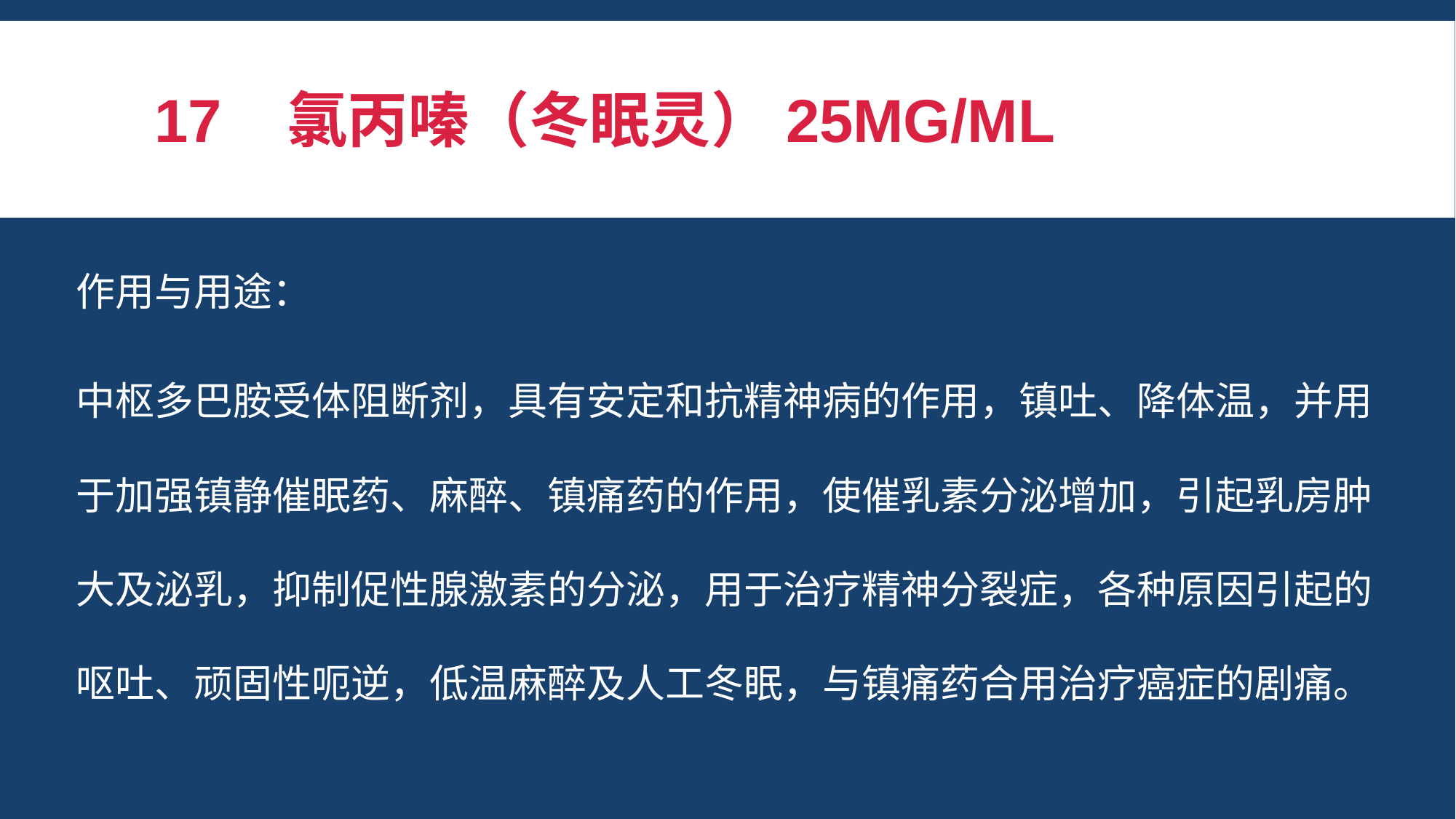

# 17   氯丙嗪（冬眠灵）25mg/ml
作用与用途：
中枢多巴胺受体阻断剂，具有安定和抗精神病的作用，镇吐、降体温，并用于加强镇静催眠药、麻醉、镇痛药的作用，使催乳素分泌增加，引起乳房肿大及泌乳，抑制促性腺激素的分泌，用于治疗精神分裂症，各种原因引起的呕吐、顽固性呃逆，低温麻醉及人工冬眠，与镇痛药合用治疗癌症的剧痛。